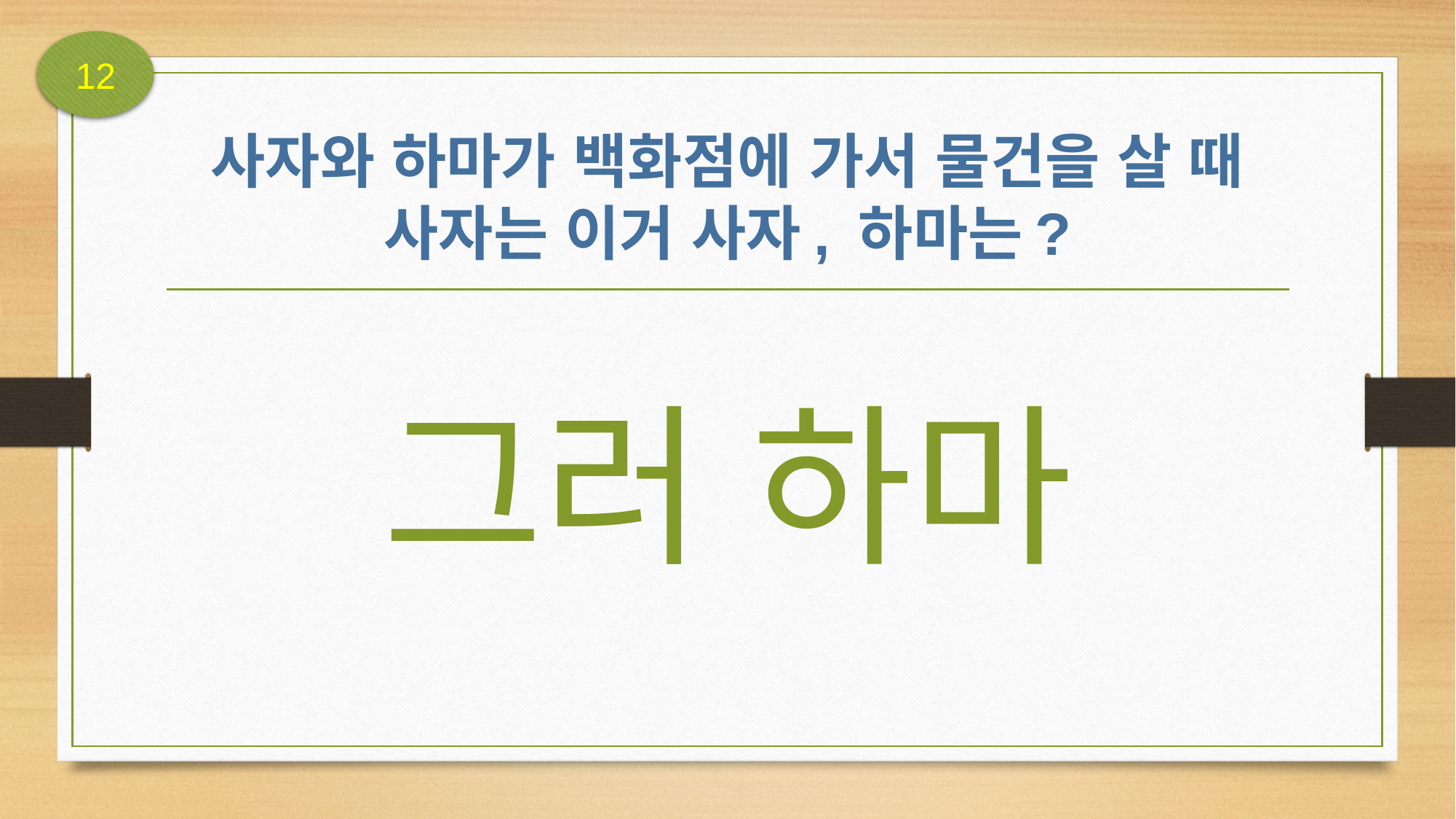

12
# 사자와 하마가 백화점에 가서 물건을 살 때 사자는 이거 사자, 하마는?
그러 하마